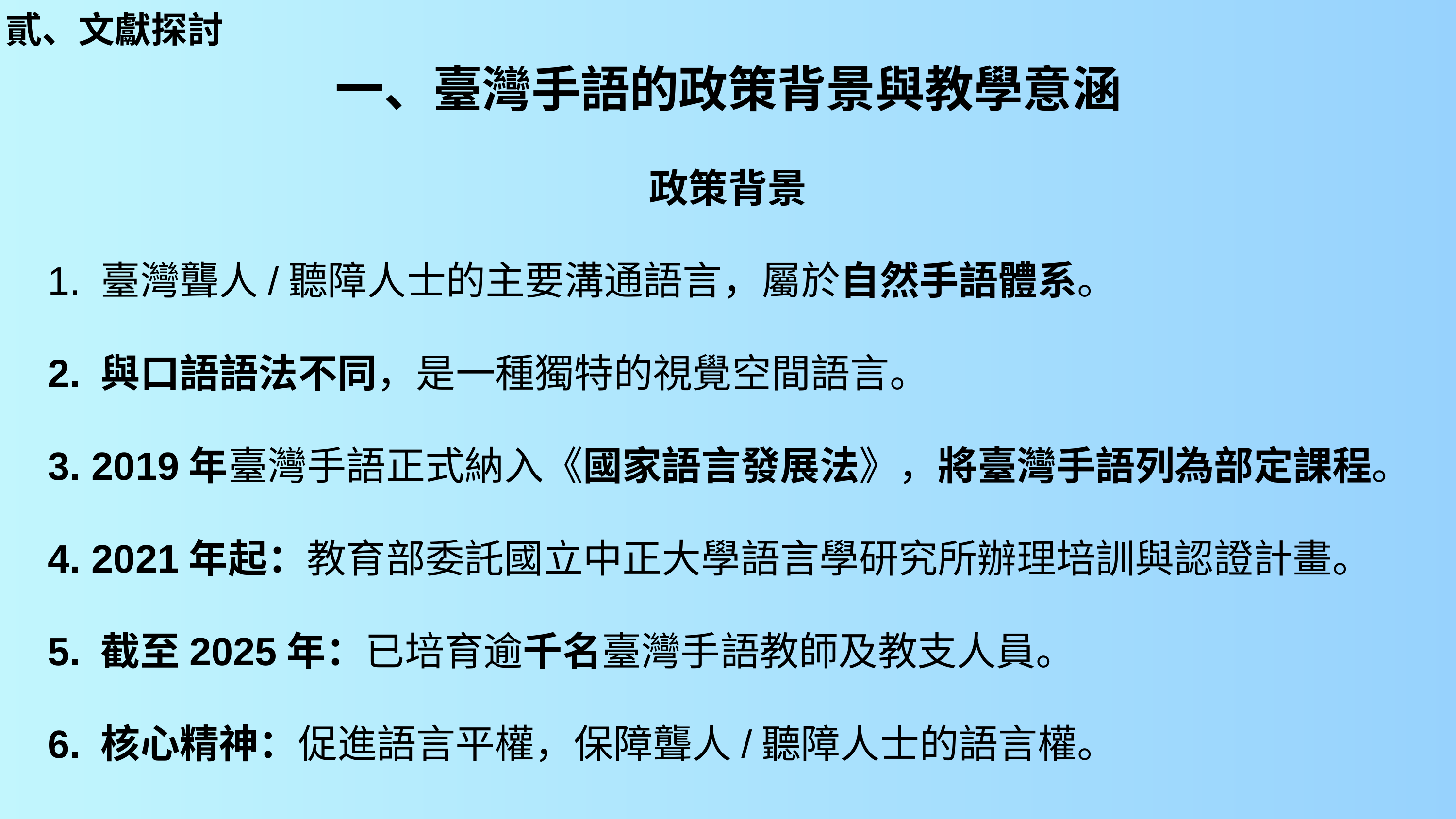

貳、文獻探討

一、臺灣手語的政策背景與教學意涵
政策背景
1. 臺灣聾人/聽障人士的主要溝通語言，屬於自然手語體系。
2. 與口語語法不同，是一種獨特的視覺空間語言。
3. 2019年臺灣手語正式納入《國家語言發展法》，將臺灣手語列為部定課程。
4. 2021年起：教育部委託國立中正大學語言學研究所辦理培訓與認證計畫。
5. 截至2025年：已培育逾千名臺灣手語教師及教支人員。
6. 核心精神：促進語言平權，保障聾人/聽障人士的語言權。